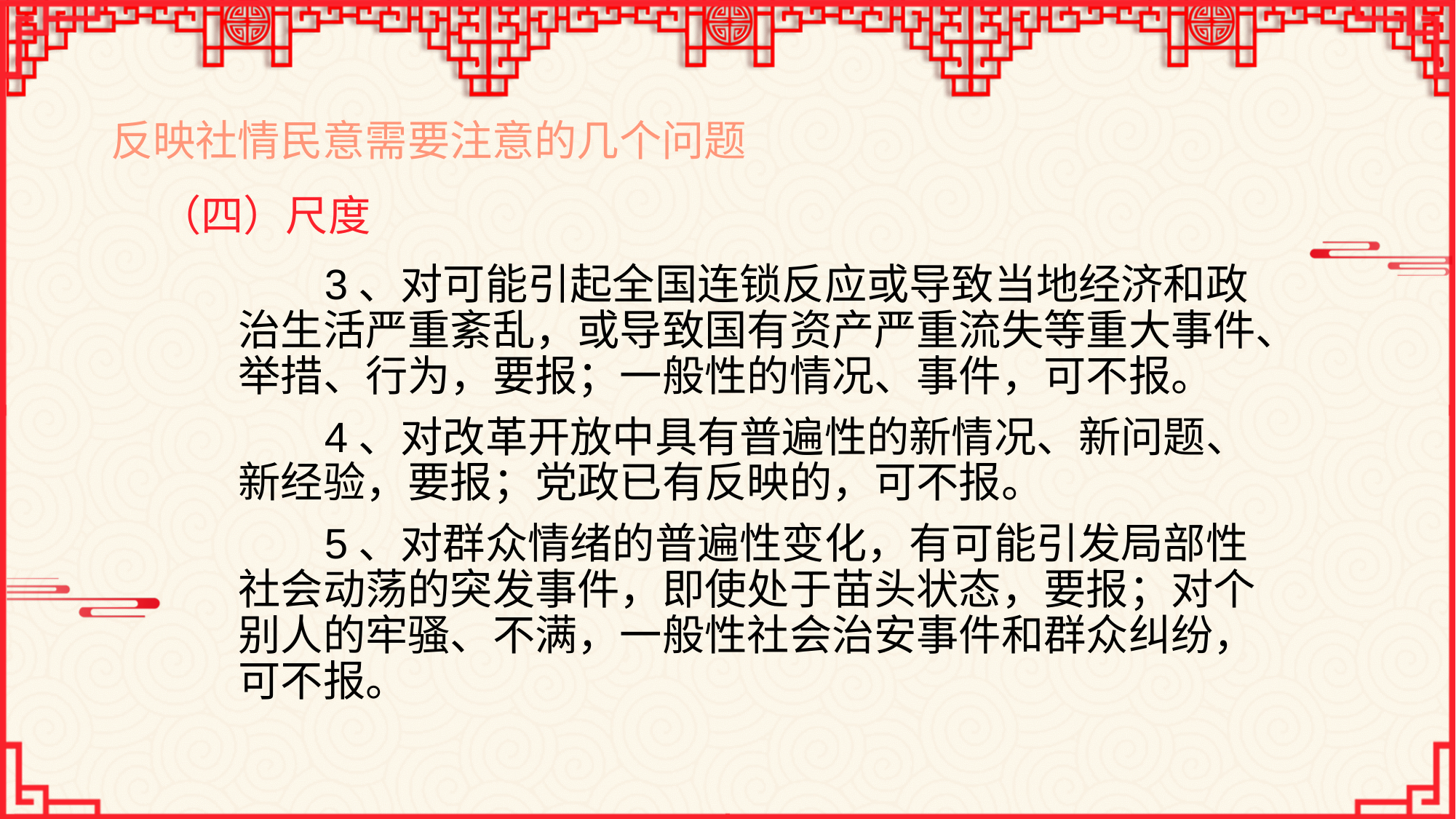

# 反映社情民意需要注意的几个问题
（四）尺度
3、对可能引起全国连锁反应或导致当地经济和政治生活严重紊乱，或导致国有资产严重流失等重大事件、举措、行为，要报；一般性的情况、事件，可不报。
4、对改革开放中具有普遍性的新情况、新问题、新经验，要报；党政已有反映的，可不报。
5、对群众情绪的普遍性变化，有可能引发局部性社会动荡的突发事件，即使处于苗头状态，要报；对个别人的牢骚、不满，一般性社会治安事件和群众纠纷，可不报。